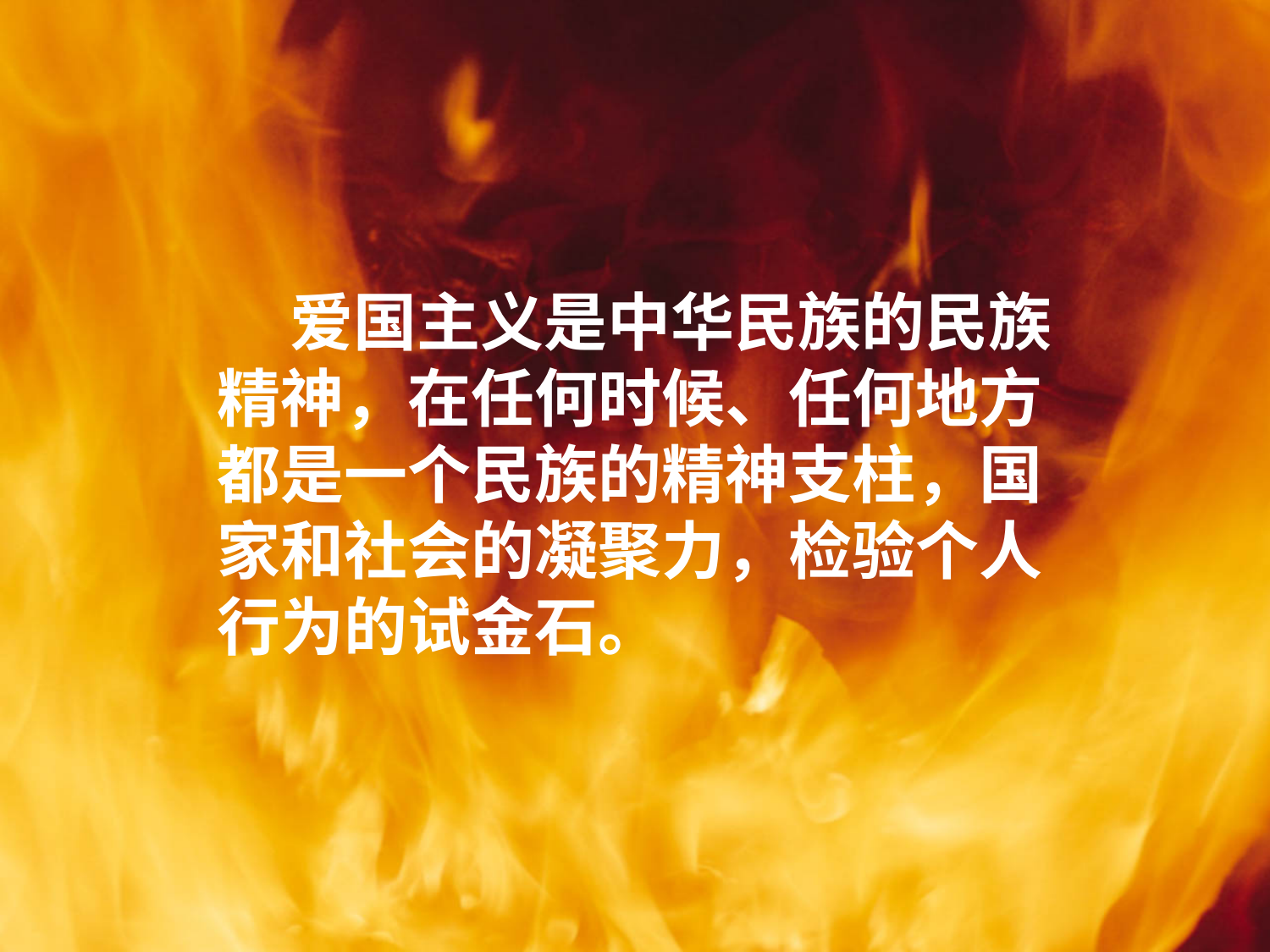

爱国主义是中华民族的民族精神，在任何时候、任何地方都是一个民族的精神支柱，国家和社会的凝聚力，检验个人行为的试金石。